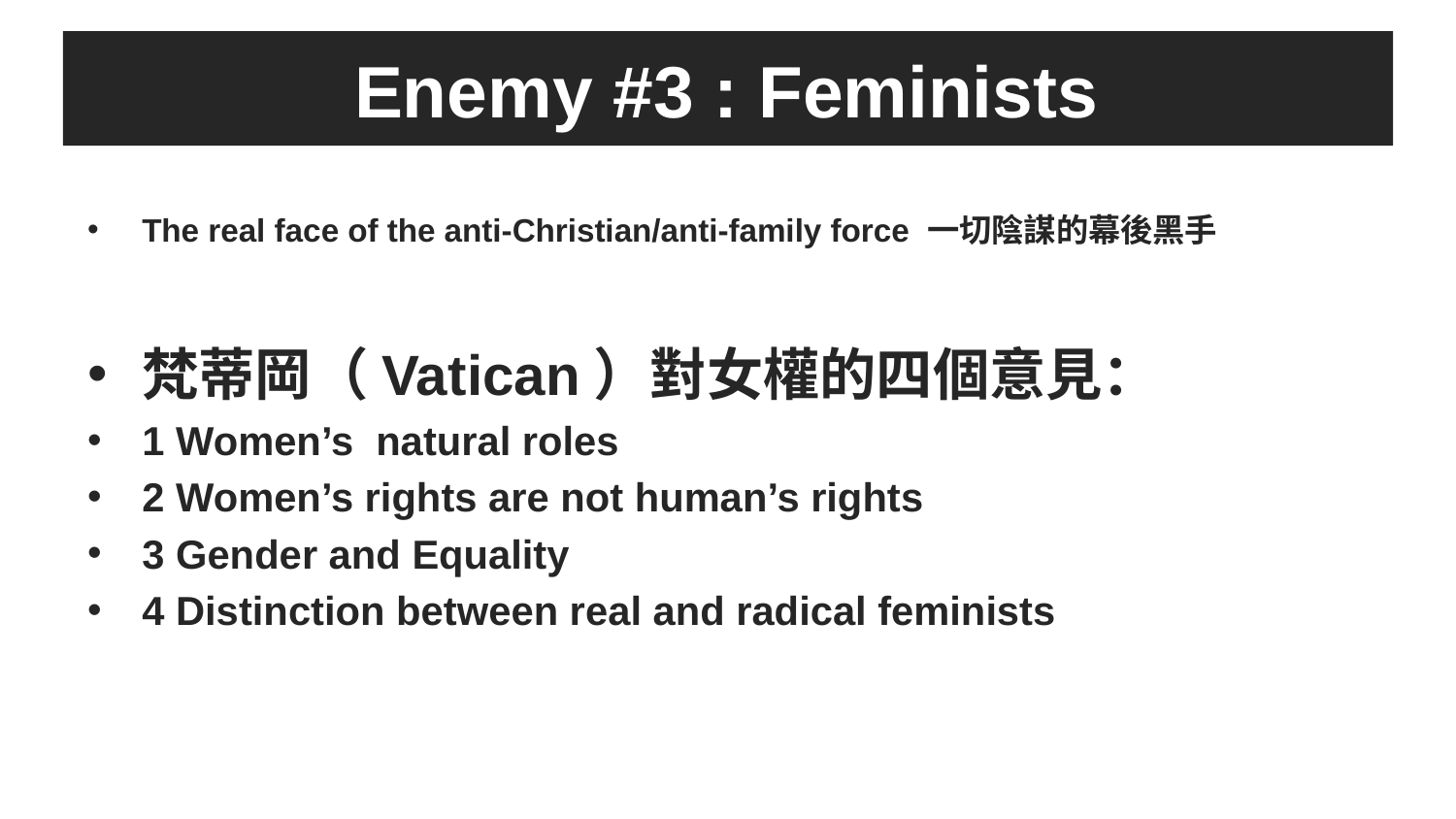

# Enemy #3 : Feminists

The real face of the anti-Christian/anti-family force 一切陰謀的幕後黑手

梵蒂岡（Vatican）對女權的四個意見：
1 Women’s  natural roles
2 Women’s rights are not human’s rights
3 Gender and Equality
4 Distinction between real and radical feminists